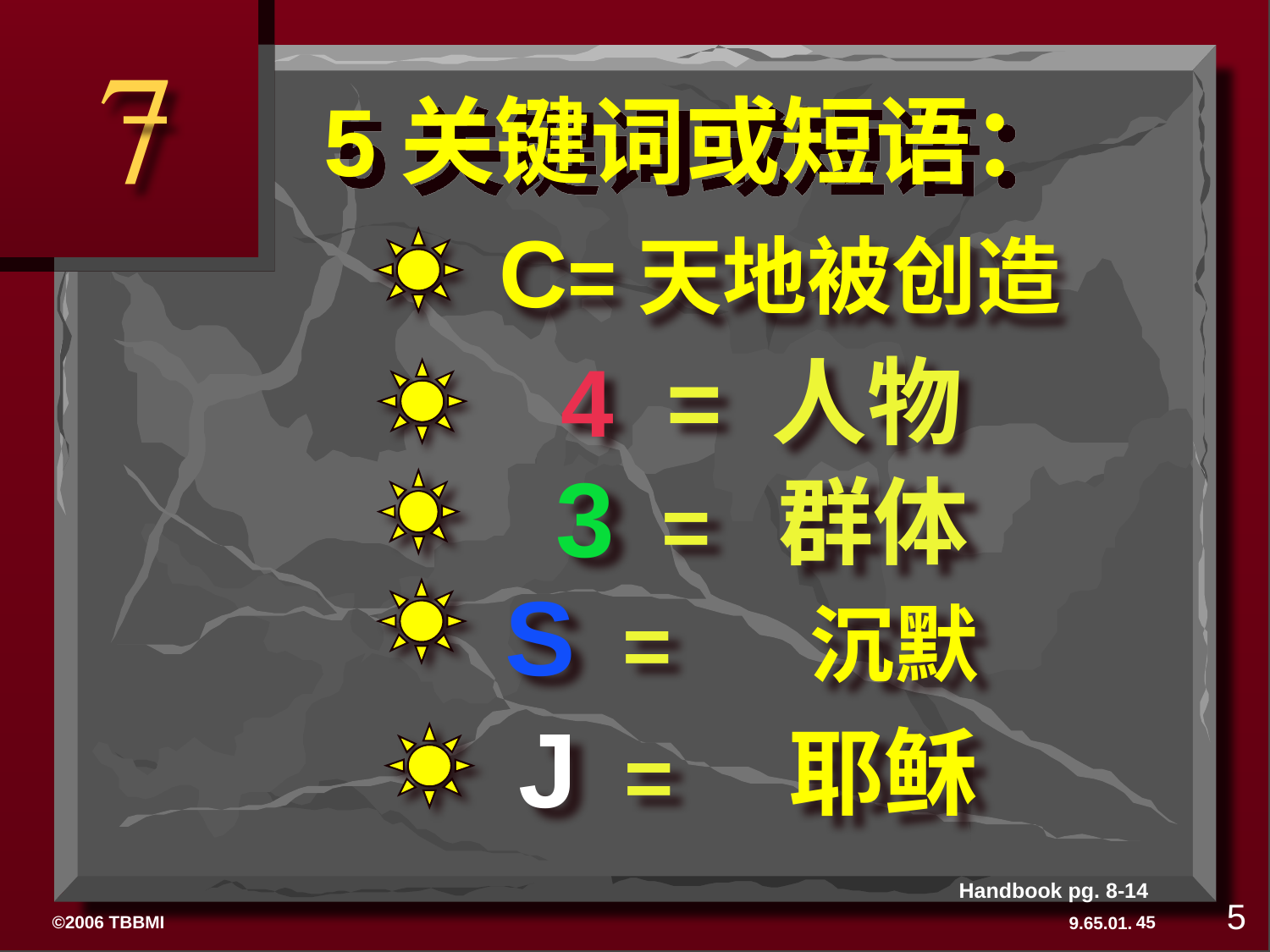

7
# 5关键词或短语：

C=天地被创造

4  = 人物

3  =  群体

S  =     沉默

J  =    耶稣

Handbook pg. 8-14
5

45